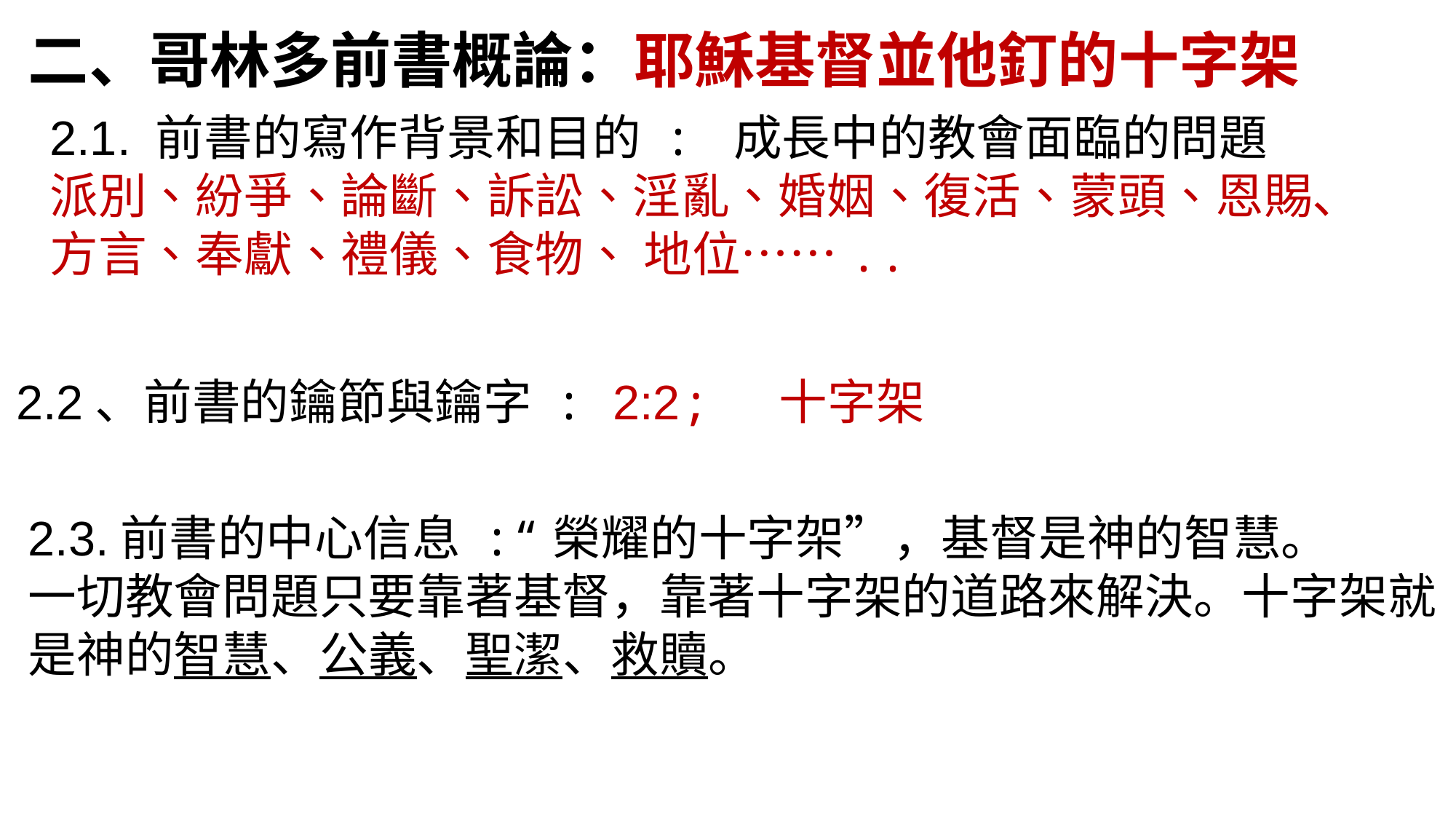

二、哥林多前書概論：耶穌基督並他釘的十字架
2.1. 前書的寫作背景和目的 : 成長中的教會面臨的問題
派別、紛爭、論斷、訴訟、淫亂、婚姻、復活、蒙頭、恩賜、
方言、奉獻、禮儀、食物、 地位……..
2.2、前書的鑰節與鑰字 : 2:2;  十字架
2.3.前書的中心信息 :“榮耀的十字架”，基督是神的智慧。
一切教會問題只要靠著基督，靠著十字架的道路來解決。十字架就是神的智慧、公義、聖潔、救贖。